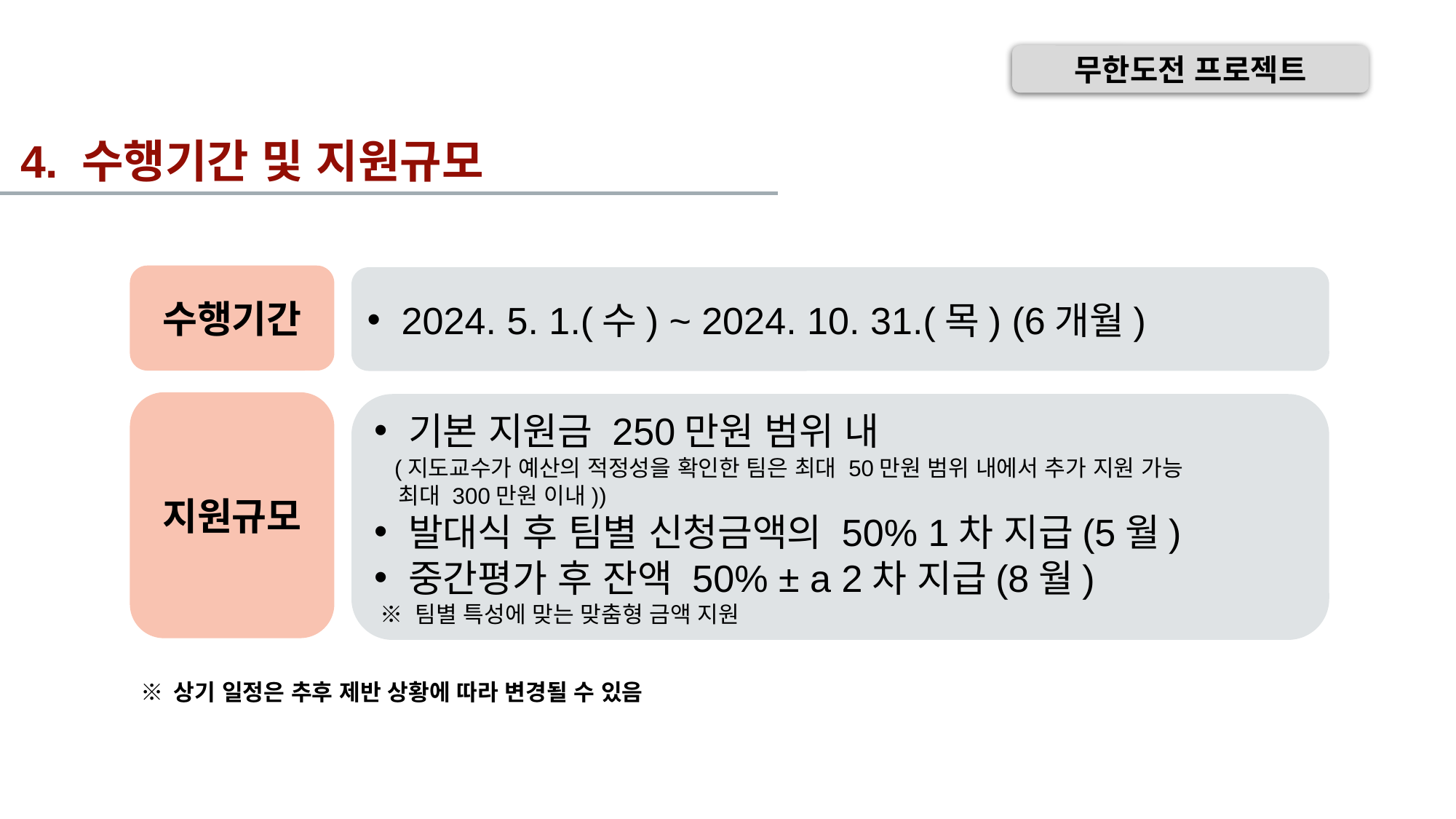

무한도전 프로젝트
4. 수행기간 및 지원규모
수행기간
2024. 5. 1.(수) ~ 2024. 10. 31.(목) (6개월)
지원규모
기본 지원금 250만원 범위 내
   (지도교수가 예산의 적정성을 확인한 팀은 최대 50만원 범위 내에서 추가 지원 가능
   최대 300만원 이내))
발대식 후 팀별 신청금액의 50% 1차 지급(5월)
중간평가 후 잔액 50% ± a 2차 지급(8월)
 ※ 팀별 특성에 맞는 맞춤형 금액 지원
※ 상기 일정은 추후 제반 상황에 따라 변경될 수 있음